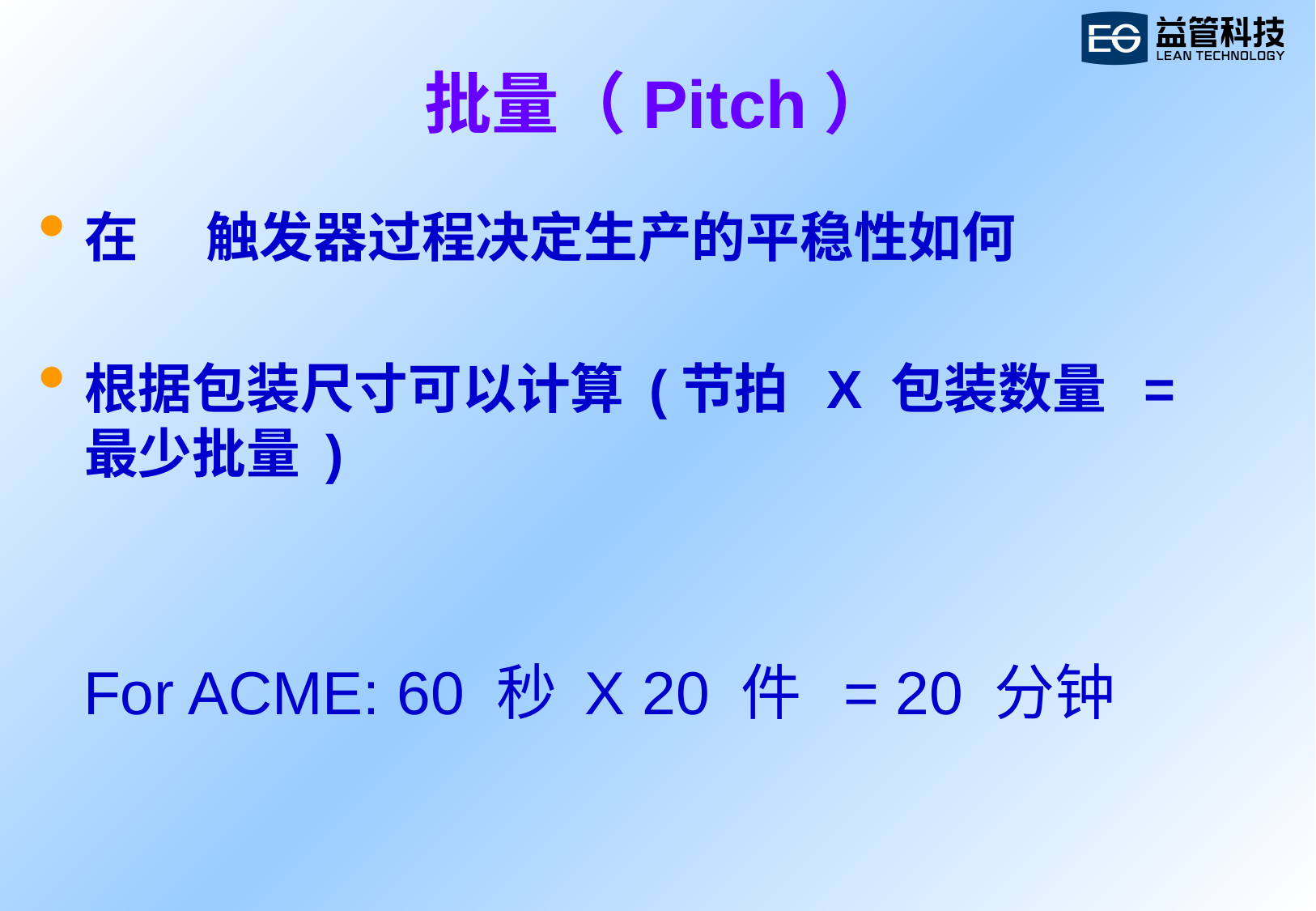

# 批量（Pitch）
在	触发器过程决定生产的平稳性如何

根据包装尺寸可以计算 (节拍  X 包装数量  = 最少批量 )

For ACME: 60 秒 X 20 件  = 20 分钟